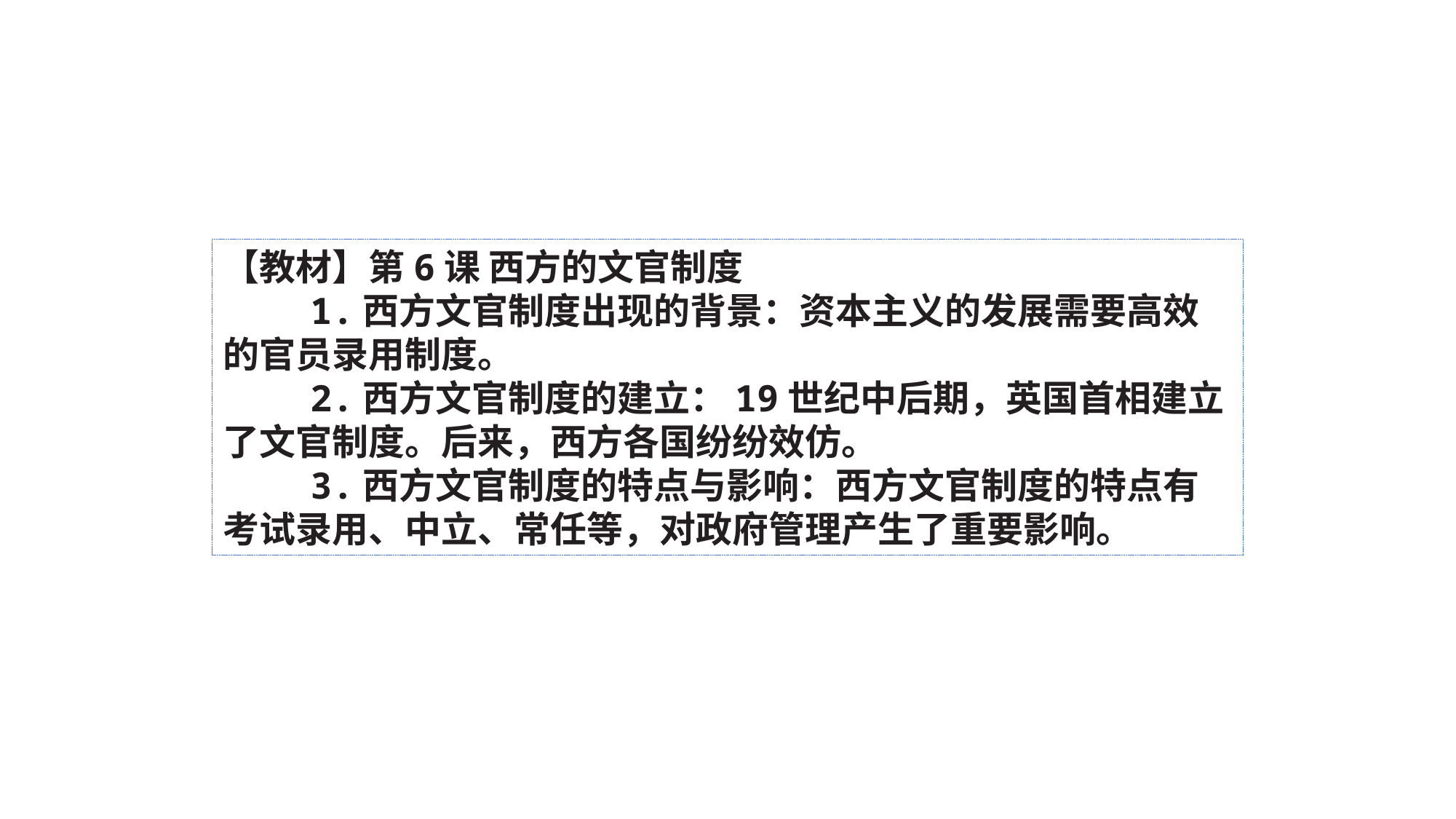

【教材】第6课 西方的文官制度
    1.西方文官制度出现的背景：资本主义的发展需要高效的官员录用制度。
    2.西方文官制度的建立：19世纪中后期，英国首相建立了文官制度。后来，西方各国纷纷效仿。
    3.西方文官制度的特点与影响：西方文官制度的特点有考试录用、中立、常任等，对政府管理产生了重要影响。